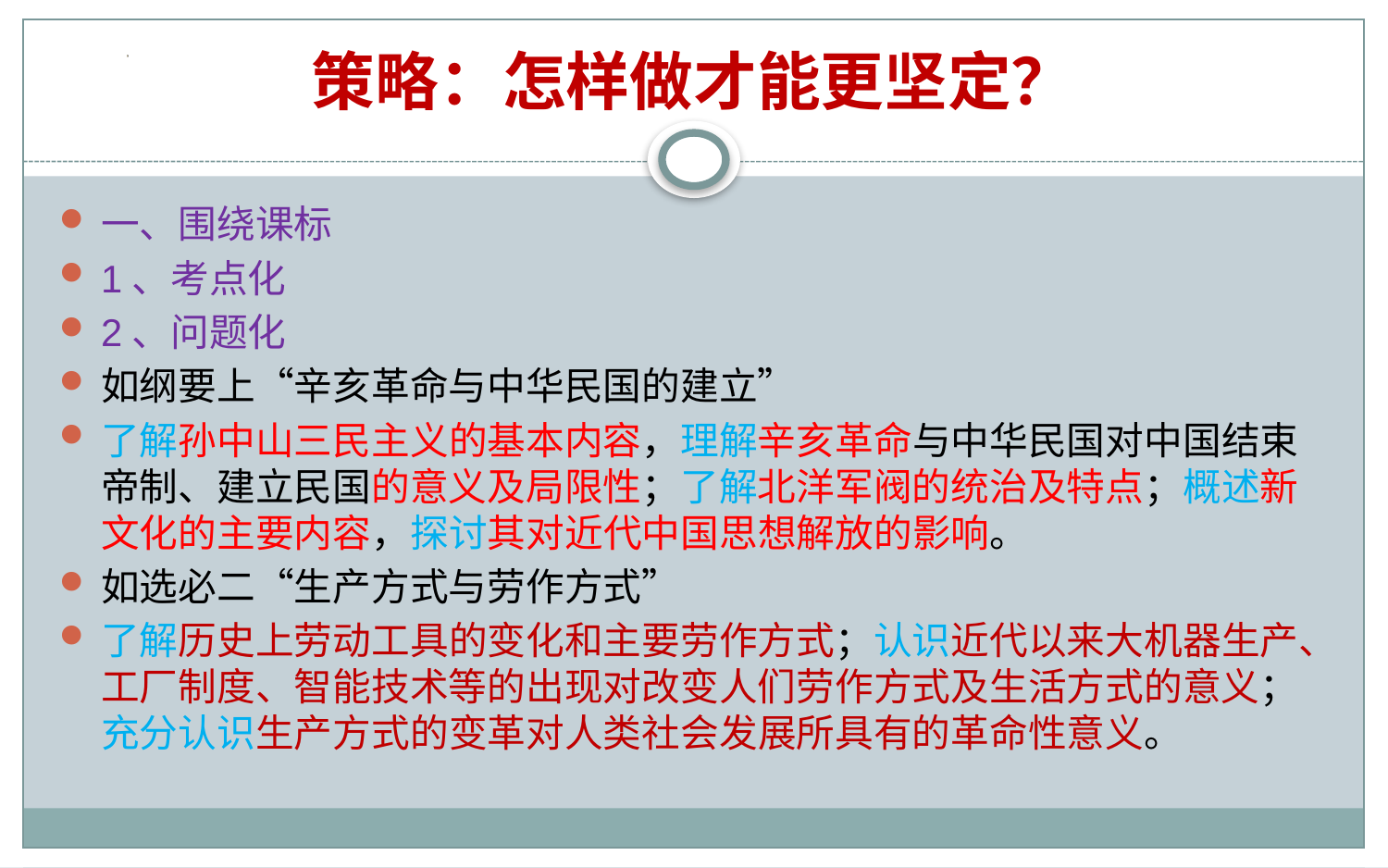

# 策略：怎样做才能更坚定？
一、围绕课标
1、考点化
2、问题化
如纲要上“辛亥革命与中华民国的建立”
了解孙中山三民主义的基本内容，理解辛亥革命与中华民国对中国结束帝制、建立民国的意义及局限性；了解北洋军阀的统治及特点；概述新文化的主要内容，探讨其对近代中国思想解放的影响。
如选必二“生产方式与劳作方式”
了解历史上劳动工具的变化和主要劳作方式；认识近代以来大机器生产、工厂制度、智能技术等的出现对改变人们劳作方式及生活方式的意义；充分认识生产方式的变革对人类社会发展所具有的革命性意义。